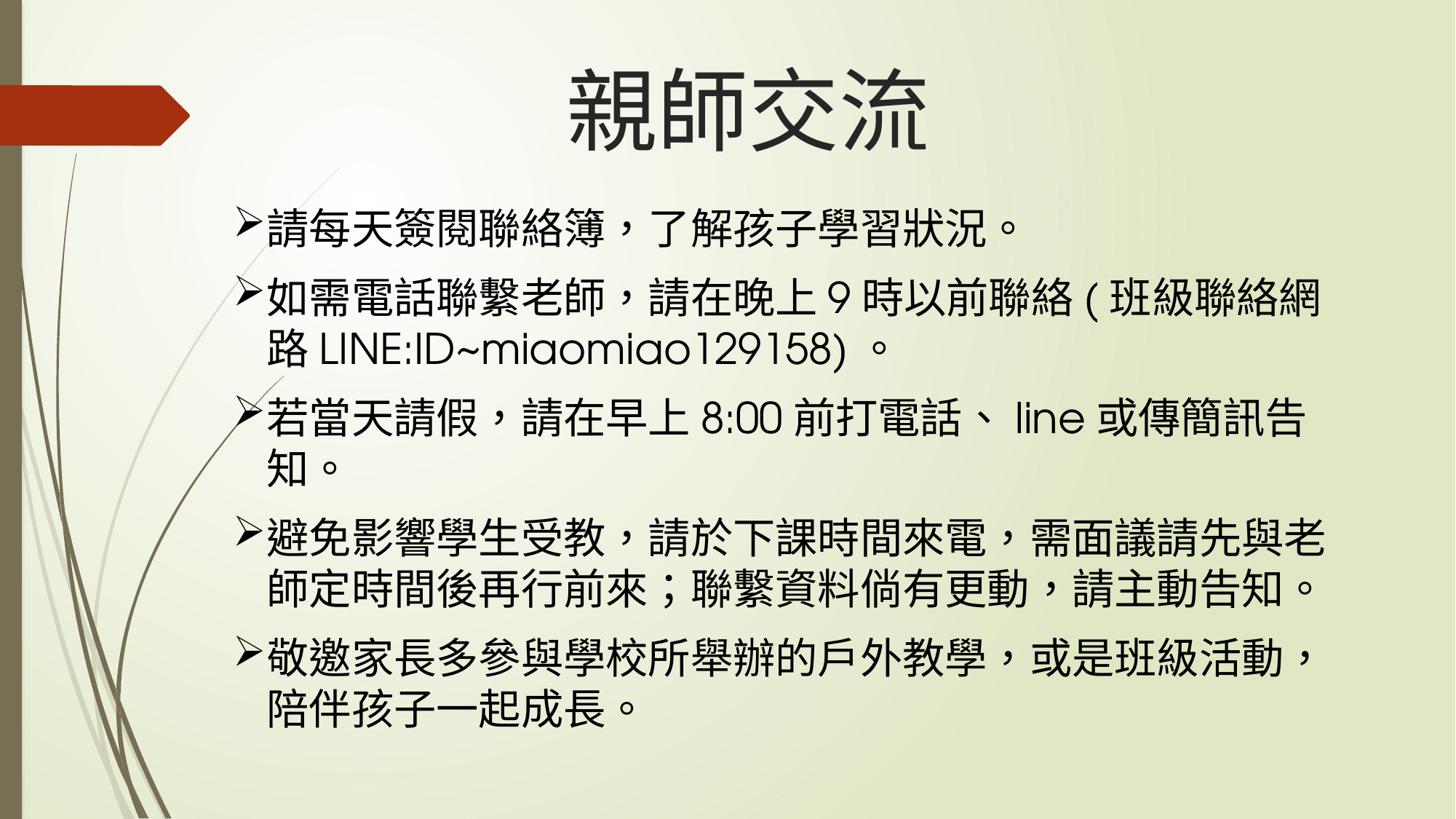

# 親師交流
請每天簽閱聯絡簿，了解孩子學習狀況。
如需電話聯繫老師，請在晚上9時以前聯絡(班級聯絡網路LINE:ID~miaomiao129158)。
若當天請假，請在早上8:00前打電話、line或傳簡訊告知。
避免影響學生受教，請於下課時間來電，需面議請先與老師定時間後再行前來；聯繫資料倘有更動，請主動告知。
敬邀家長多參與學校所舉辦的戶外教學，或是班級活動，陪伴孩子一起成長。